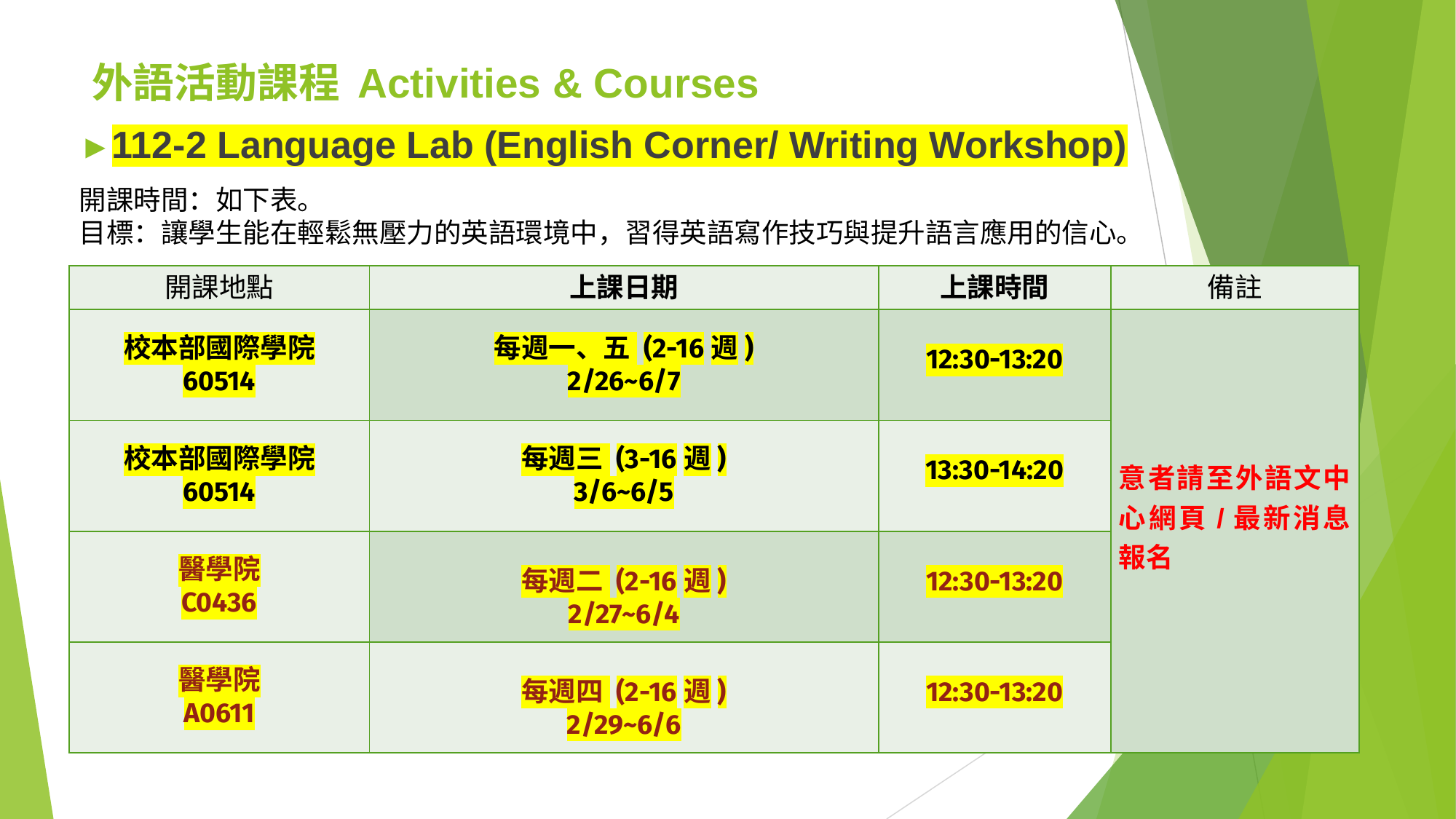

外語活動課程 Activities & Courses
►112-2 Language Lab (English Corner/ Writing Workshop)

開課時間：如下表。
目標：讓學生能在輕鬆無壓力的英語環境中，習得英語寫作技巧與提升語言應用的信心。
| 開課地點 | 上課日期 | 上課時間 | 備註 |
| --- | --- | --- | --- |
| 校本部國際學院 60514 | 每週一、五 (2-16週) 2/26~6/7 | 12:30-13:20 | 意者請至外語文中心網頁/最新消息報名 |
| 校本部國際學院 60514 | 每週三 (3-16週) 3/6~6/5 | 13:30-14:20 |  |
| 醫學院 C0436 | 每週二 (2-16週) 2/27~6/4 | 12:30-13:20 |  |
| 醫學院 A0611 | 每週四 (2-16週) 2/29~6/6 | 12:30-13:20 |  |